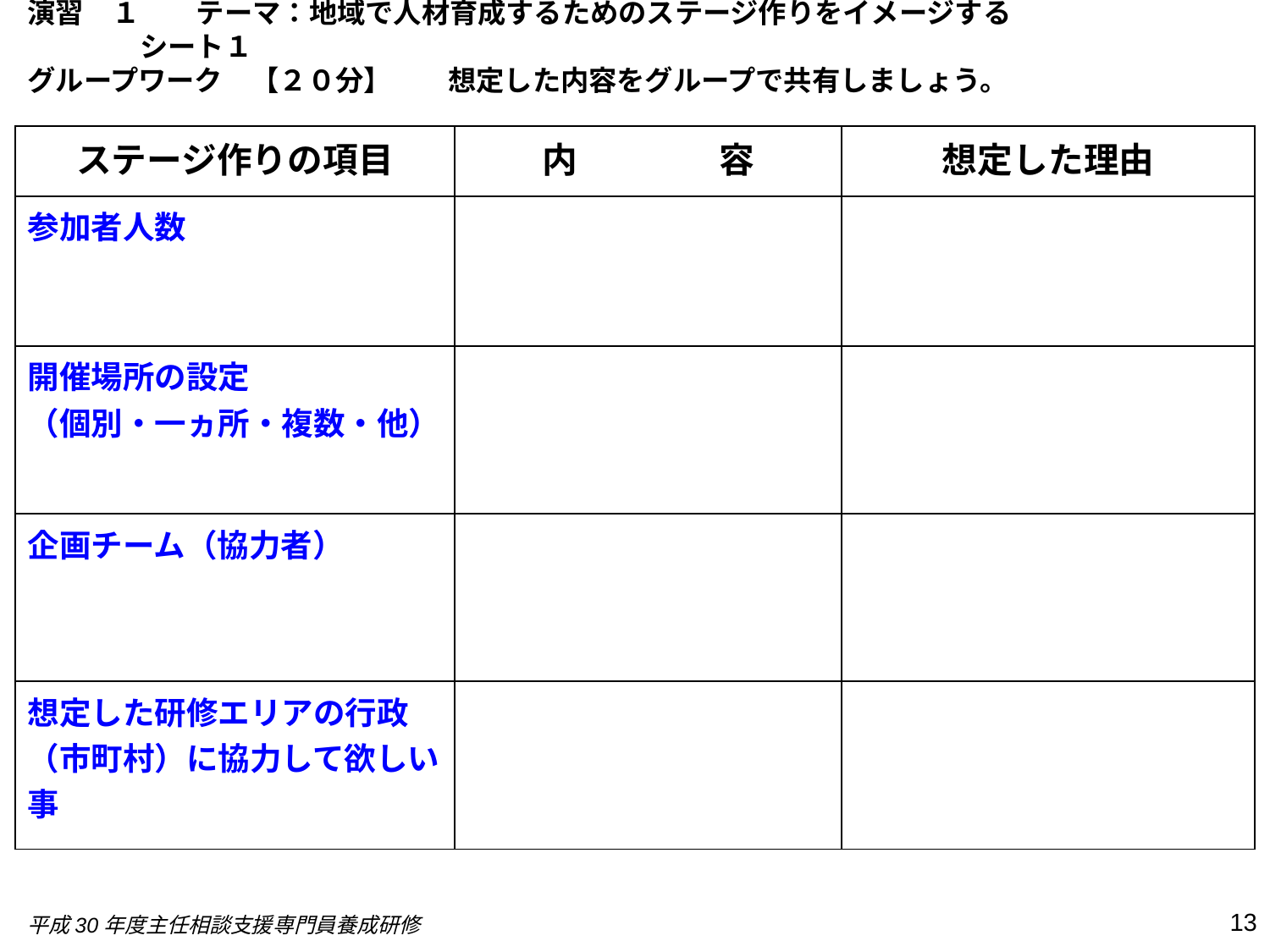

# 演習　１　　テーマ：地域で人材育成するためのステージ作りをイメージする　　　　　　　　　　　シート１ グループワーク　【２０分】　　想定した内容をグループで共有しましょう。
| ステージ作りの項目 | 内　　　　容 | 想定した理由 |
| --- | --- | --- |
| 参加者人数 |  |  |
| 開催場所の設定 （個別・一ヵ所・複数・他） |  |  |
| 企画チーム（協力者） |  |  |
| 想定した研修エリアの行政（市町村）に協力して欲しい事 |  |  |

13
平成30年度主任相談支援専門員養成研修